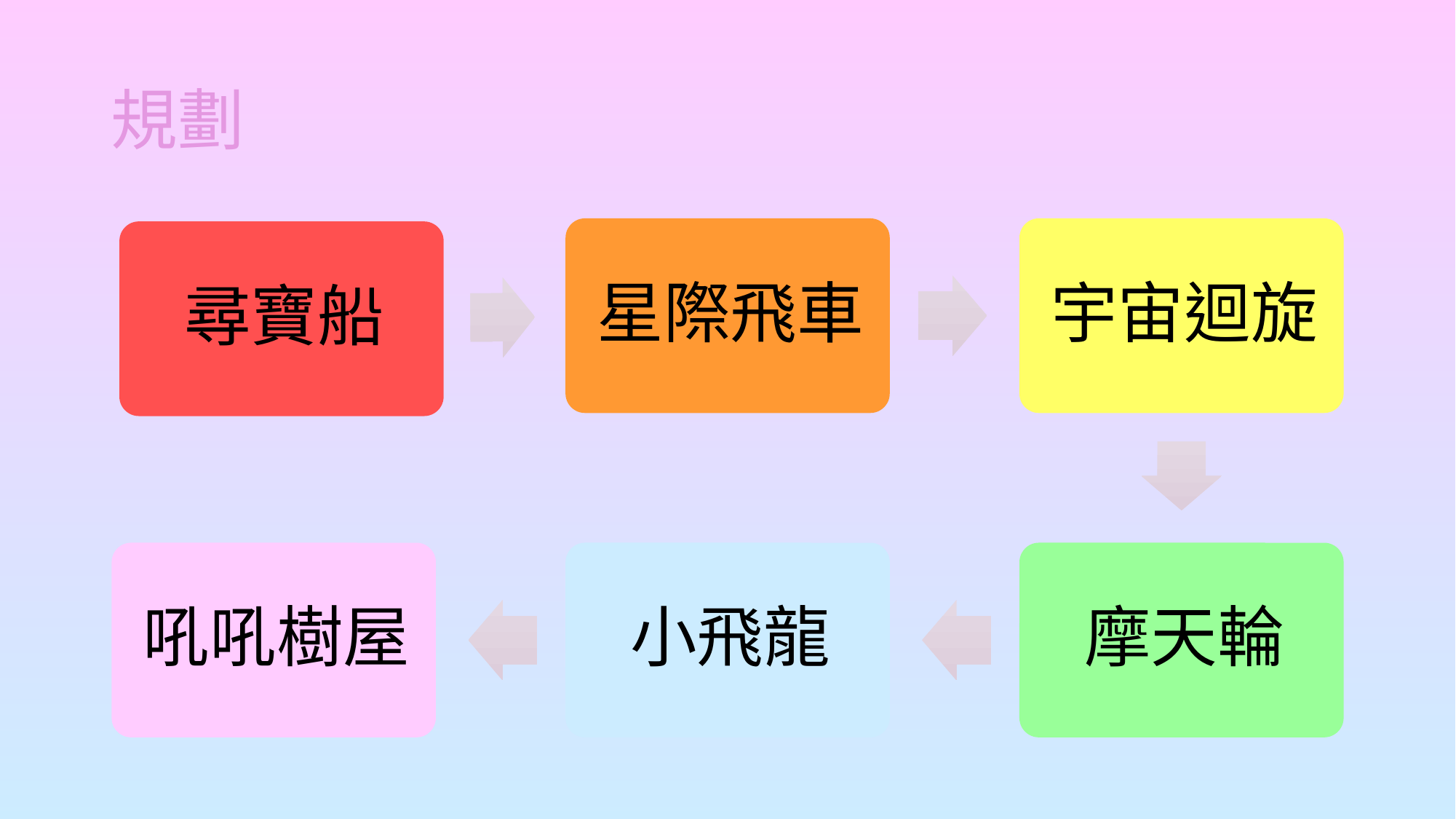

# 規劃
尋寶船

星際飛車

宇宙迴旋

摩天輪

小飛龍

吼吼樹屋